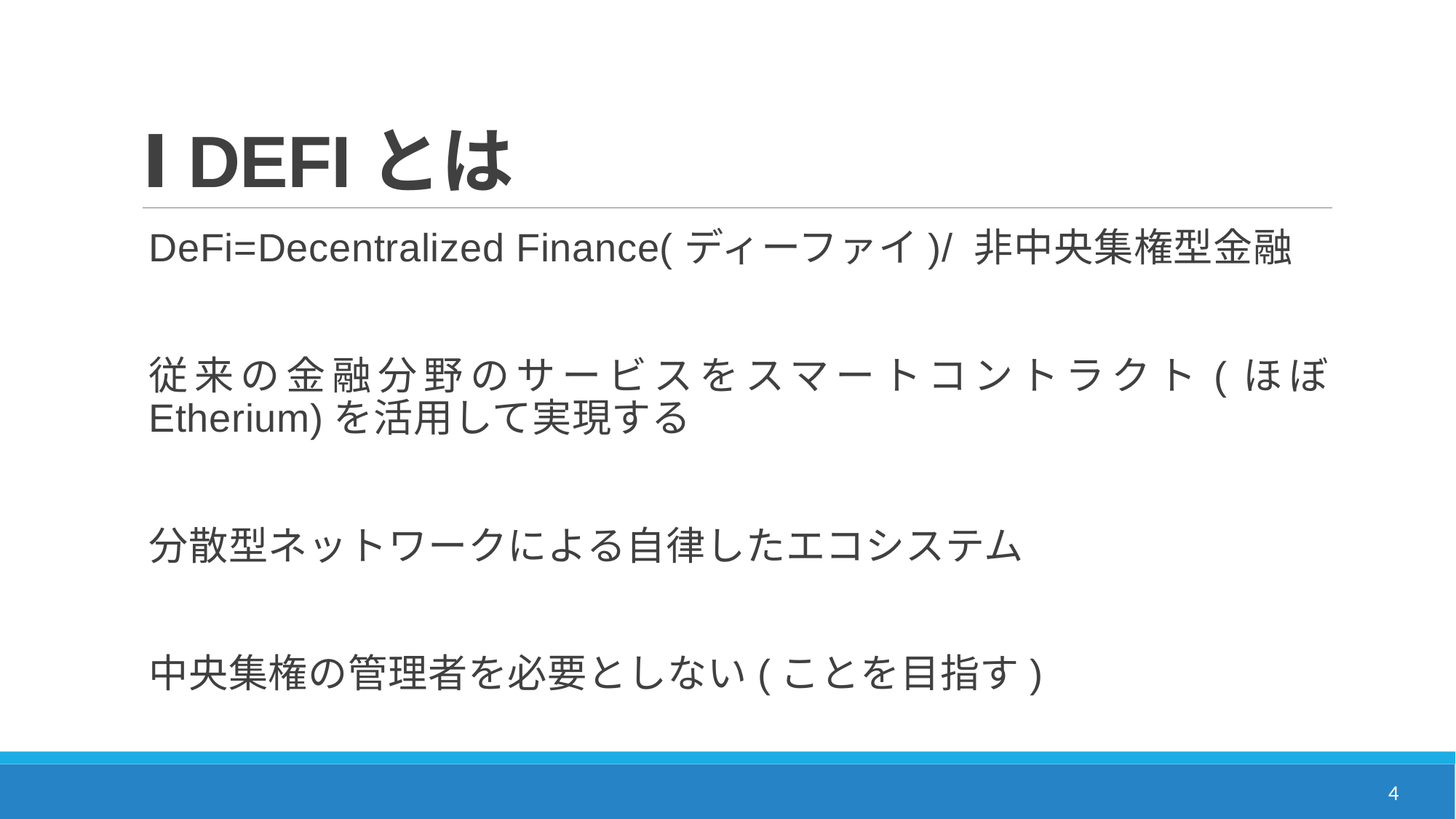

# Ⅰ DEFIとは
DeFi=Decentralized Finance(ディーファイ)/ 非中央集権型金融

従来の金融分野のサービスをスマートコントラクト(ほぼEtherium)を活用して実現する

分散型ネットワークによる自律したエコシステム

中央集権の管理者を必要としない(ことを目指す)

4